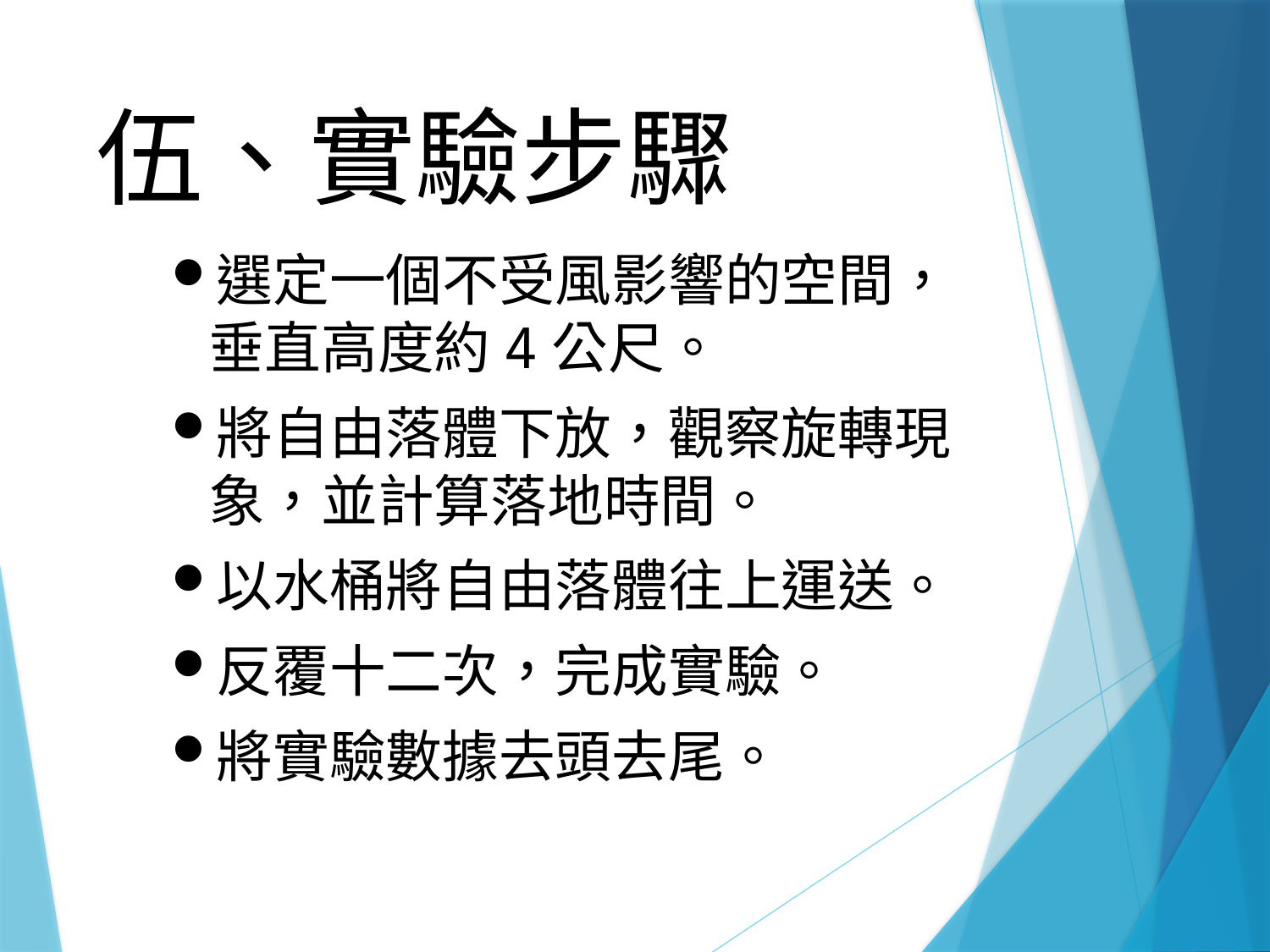

# 伍、實驗步驟
選定一個不受風影響的空間，垂直高度約4公尺。
將自由落體下放，觀察旋轉現象，並計算落地時間。
以水桶將自由落體往上運送。
反覆十二次，完成實驗。
將實驗數據去頭去尾。